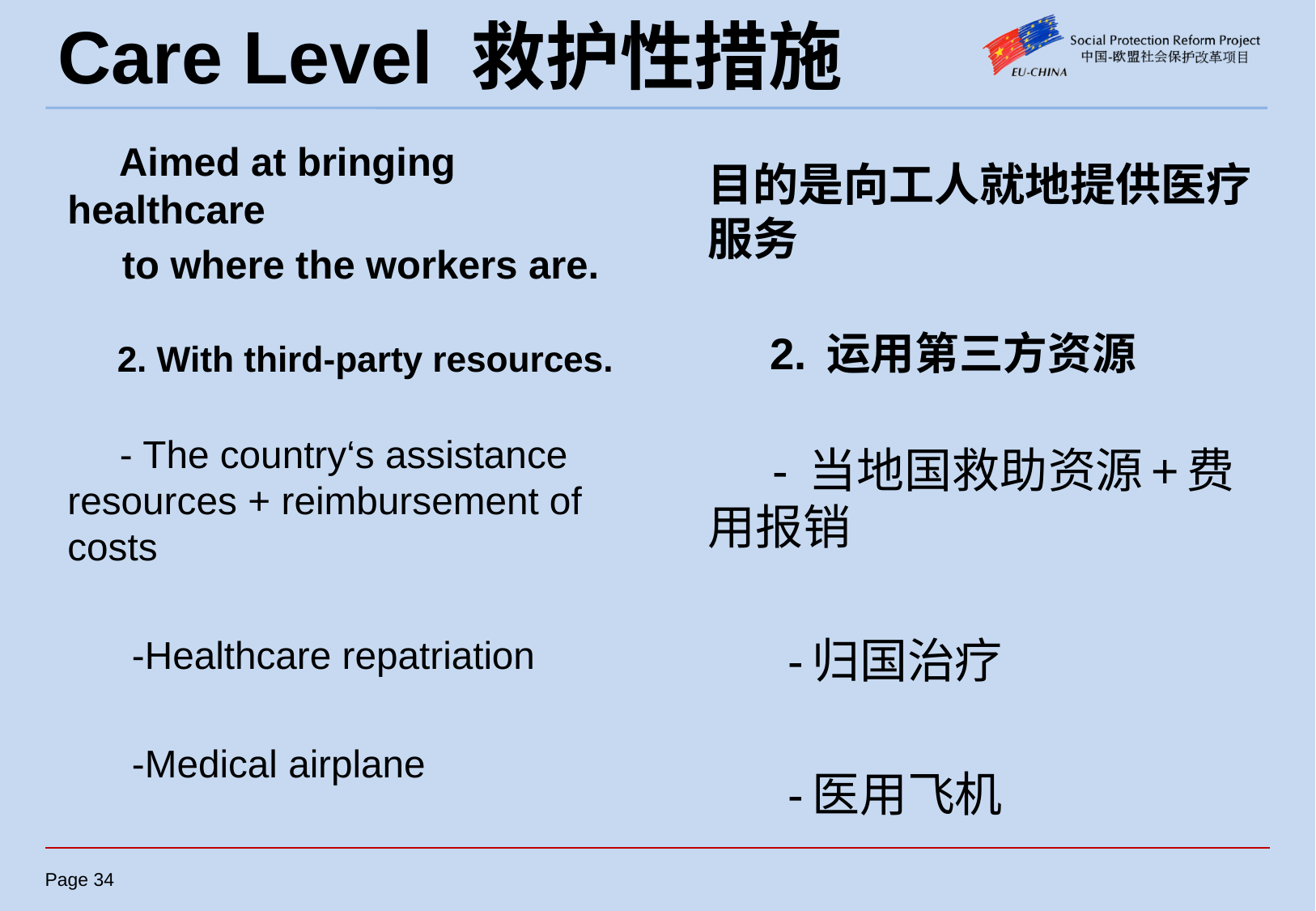

# Care Level 救护性措施
     Aimed at bringing healthcare
     to where the workers are.

      2. With third-party resources.

      - The country‘s assistance resources + reimbursement of costs

      -Healthcare repatriation

      -Medical airplane

目的是向工人就地提供医疗服务

      2. 运用第三方资源

      - 当地国救助资源+费用报销

      -归国治疗

      -医用飞机